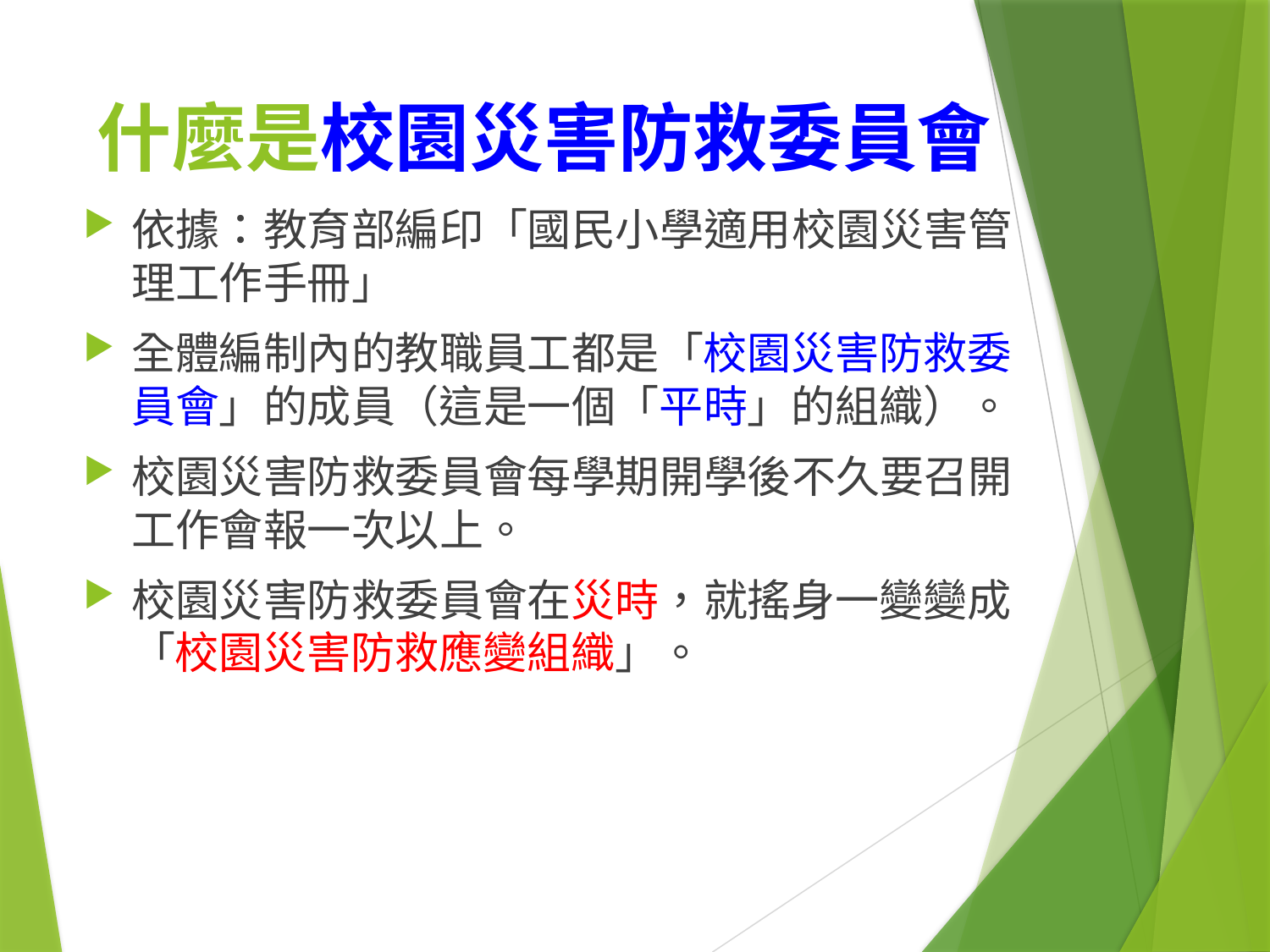

# 什麼是校園災害防救委員會
依據：教育部編印「國民小學適用校園災害管理工作手冊」
全體編制內的教職員工都是「校園災害防救委員會」的成員（這是一個「平時」的組織）。
校園災害防救委員會每學期開學後不久要召開工作會報一次以上。
校園災害防救委員會在災時，就搖身一變變成「校園災害防救應變組織」。